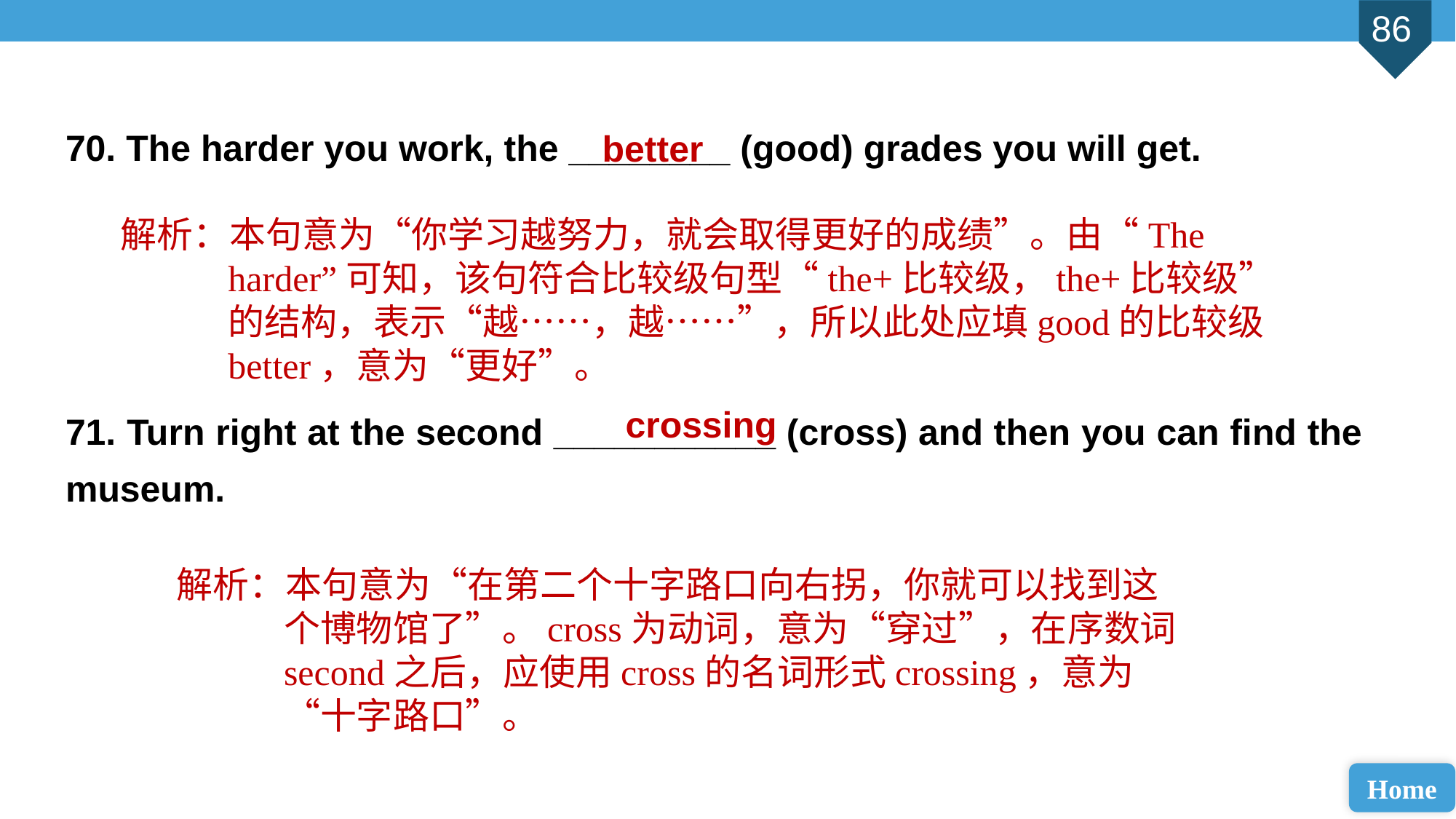

70. The harder you work, the ________ (good) grades you will get.

71. Turn right at the second ___________ (cross) and then you can find the museum.
better
解析：本句意为“你学习越努力，就会取得更好的成绩”。由“The harder”可知，该句符合比较级句型“the+比较级，the+比较级”的结构，表示“越……，越……”，所以此处应填good的比较级better，意为“更好”。
crossing
解析：本句意为“在第二个十字路口向右拐，你就可以找到这个博物馆了”。cross为动词，意为“穿过”，在序数词second之后，应使用cross的名词形式crossing，意为“十字路口”。